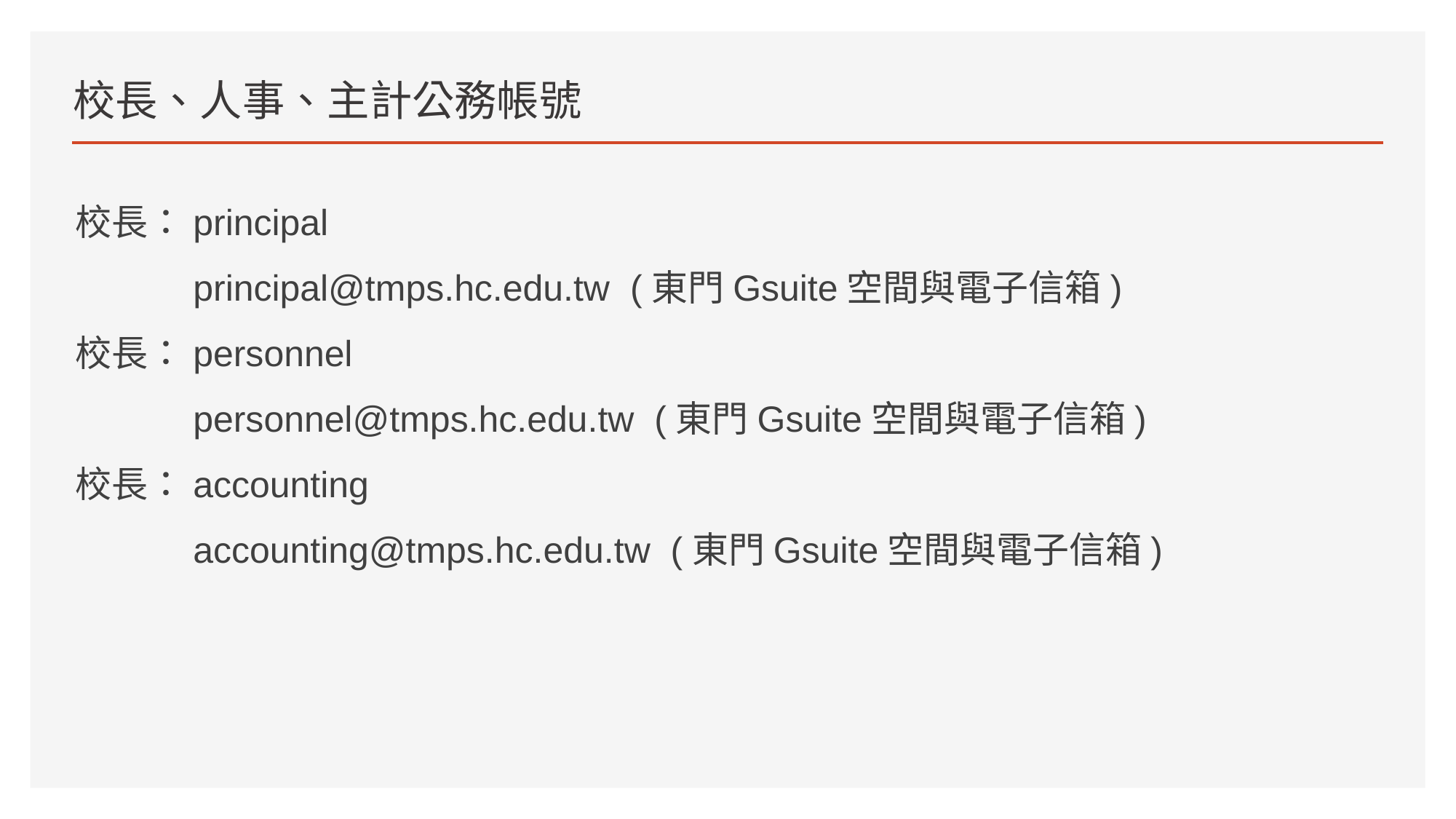

# 校長、人事、主計公務帳號
校長：principal
　　　principal@tmps.hc.edu.tw  (東門Gsuite空間與電子信箱)
校長：personnel
　　　personnel@tmps.hc.edu.tw  (東門Gsuite空間與電子信箱)
校長：accounting
　　　accounting@tmps.hc.edu.tw  (東門Gsuite空間與電子信箱)